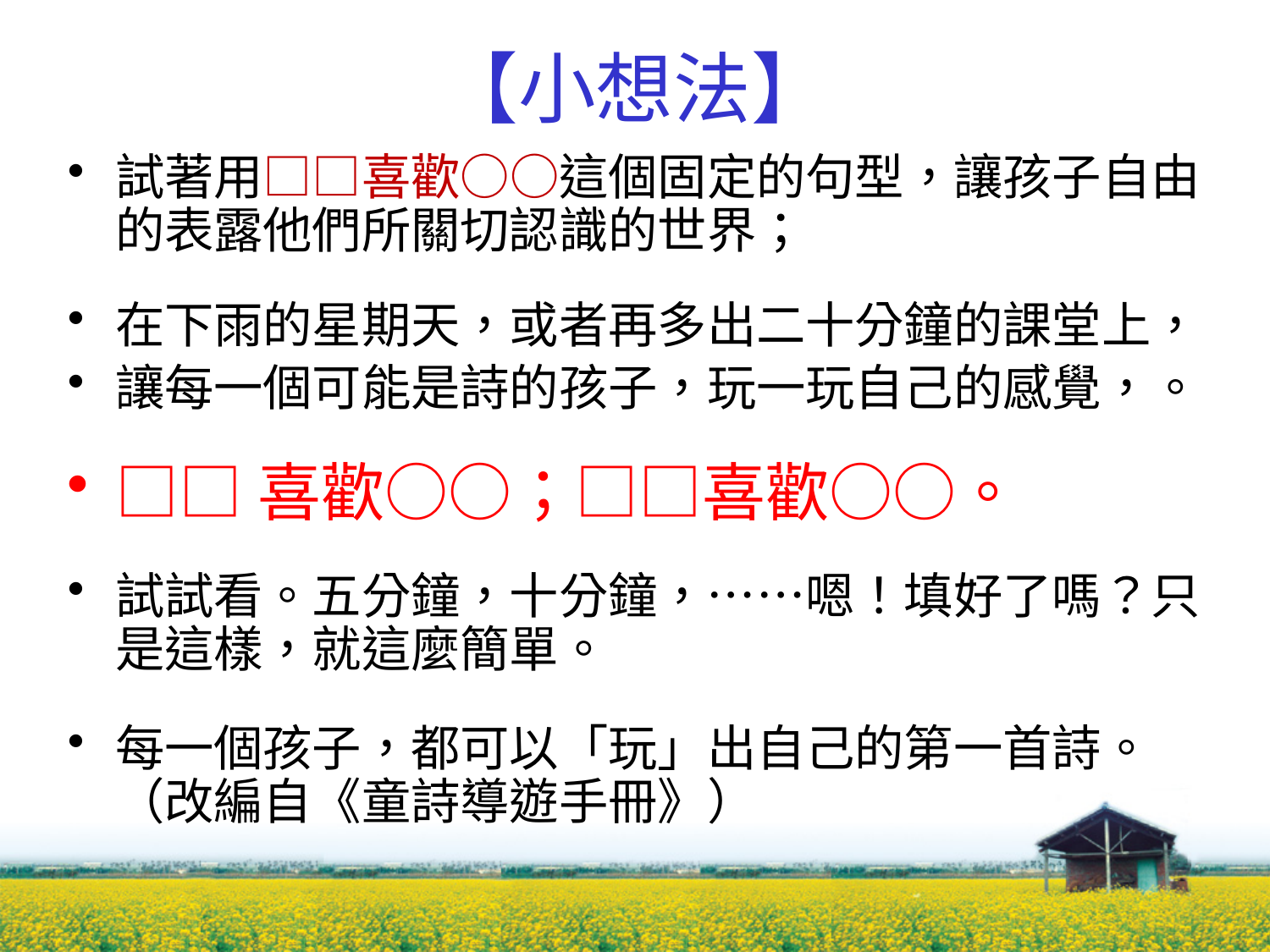

# 【小想法】
試著用□□喜歡○○這個固定的句型，讓孩子自由的表露他們所關切認識的世界；

在下雨的星期天，或者再多出二十分鐘的課堂上，
讓每一個可能是詩的孩子，玩一玩自己的感覺，。

□□喜歡○○；□□喜歡○○。

試試看。五分鐘，十分鐘，……嗯！填好了嗎？只是這樣，就這麼簡單。

每一個孩子，都可以「玩」出自己的第一首詩。（改編自《童詩導遊手冊》）